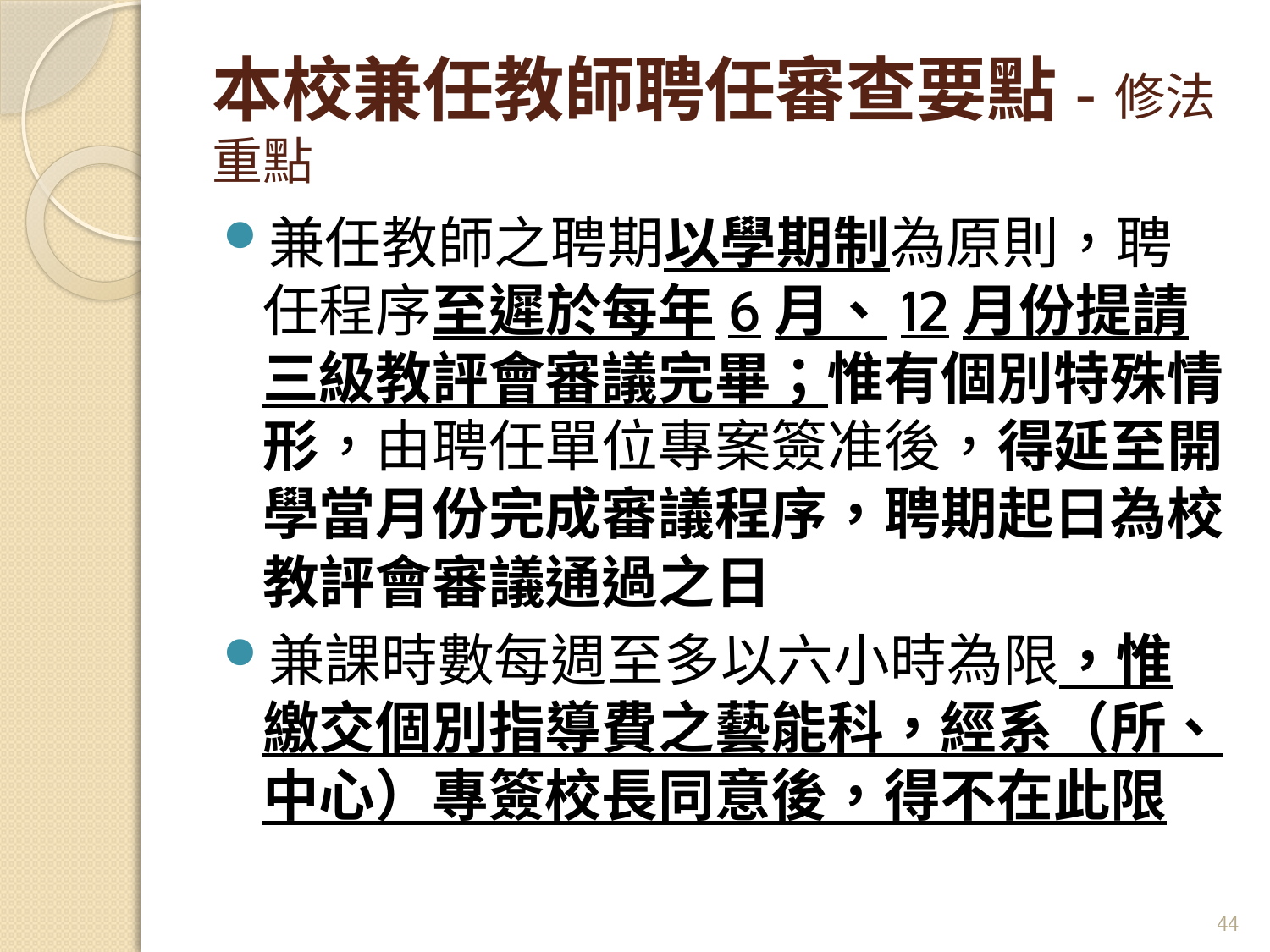

# 本校兼任教師聘任審查要點-修法重點
兼任教師之聘期以學期制為原則，聘任程序至遲於每年6月、12月份提請三級教評會審議完畢；惟有個別特殊情形，由聘任單位專案簽准後，得延至開學當月份完成審議程序，聘期起日為校教評會審議通過之日
兼課時數每週至多以六小時為限，惟繳交個別指導費之藝能科，經系（所、中心）專簽校長同意後，得不在此限
44